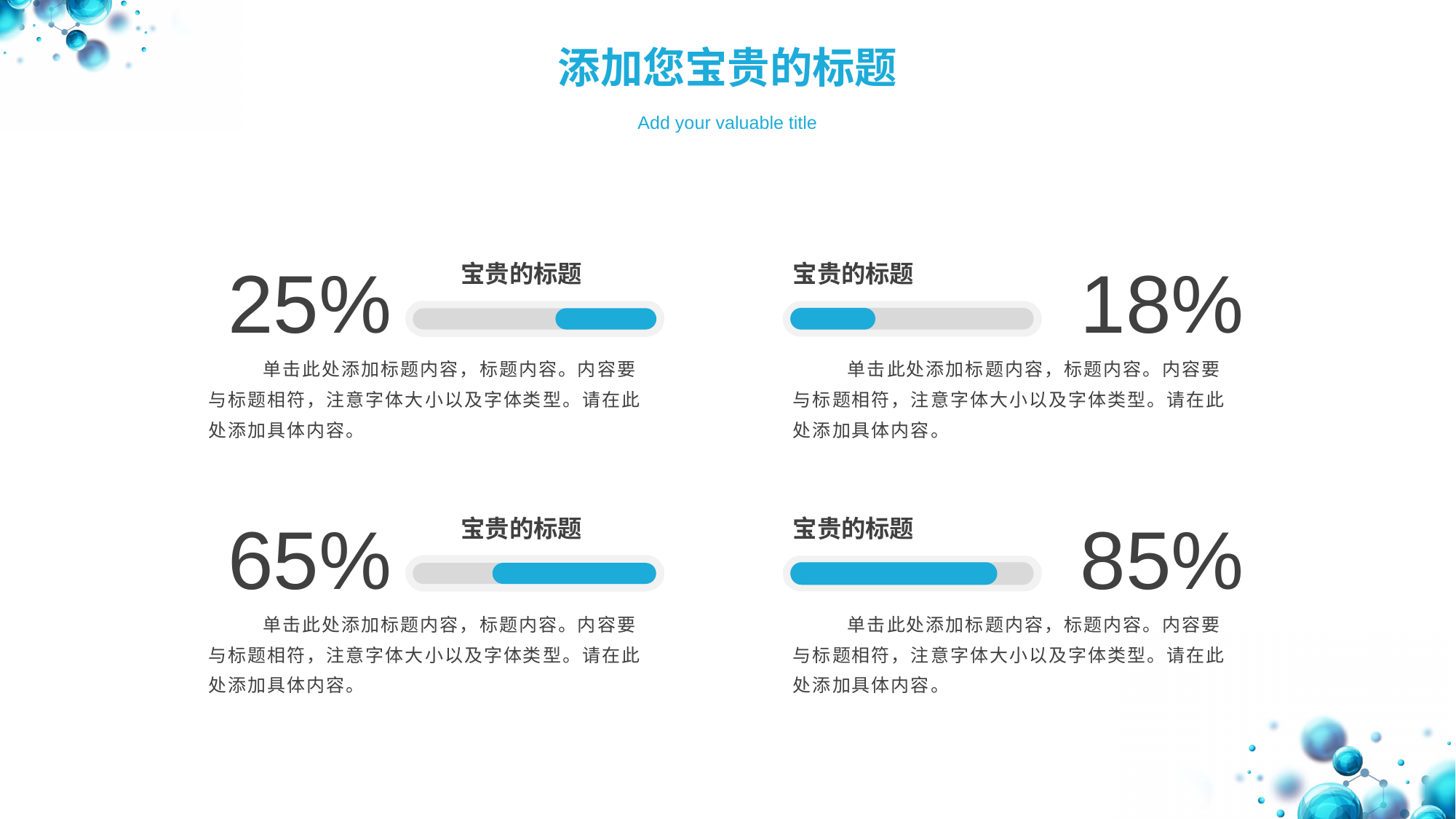

添加您宝贵的标题
Add your valuable title
25%
18%
宝贵的标题
宝贵的标题

单击此处添加标题内容，标题内容。内容要与标题相符，注意字体大小以及字体类型。请在此处添加具体内容。
单击此处添加标题内容，标题内容。内容要与标题相符，注意字体大小以及字体类型。请在此处添加具体内容。
65%
85%
宝贵的标题
宝贵的标题

单击此处添加标题内容，标题内容。内容要与标题相符，注意字体大小以及字体类型。请在此处添加具体内容。
单击此处添加标题内容，标题内容。内容要与标题相符，注意字体大小以及字体类型。请在此处添加具体内容。